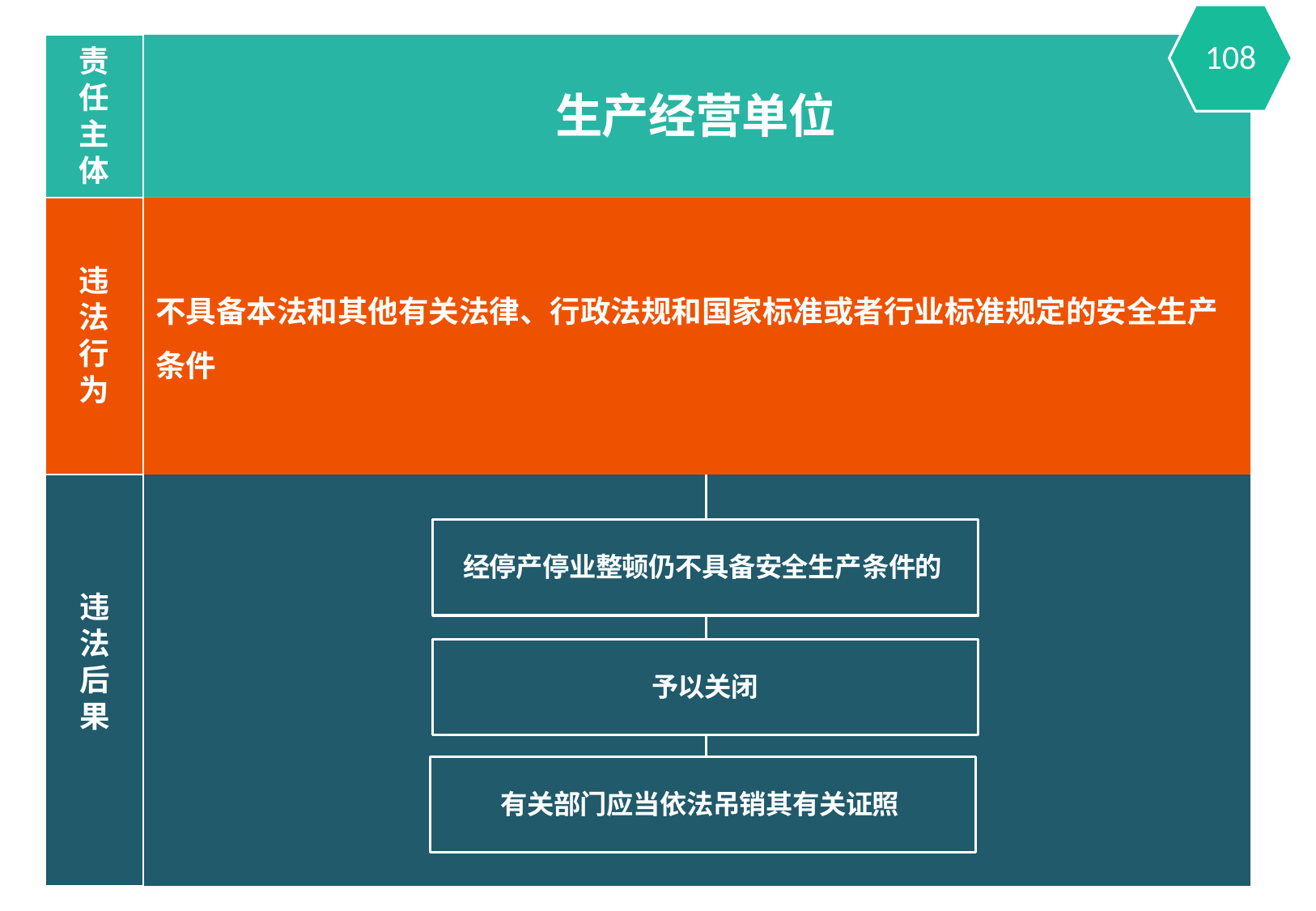

108
责 任 主 体
生产经营单位

违 法 行 为
不具备本法和其他有关法律、行政法规和国家标准或者行业标准规定的安全生产 条件

经停产停业整顿仍不具备安全生产条件的
违 法 后 果

予以关闭

有关部门应当依法吊销其有关证照